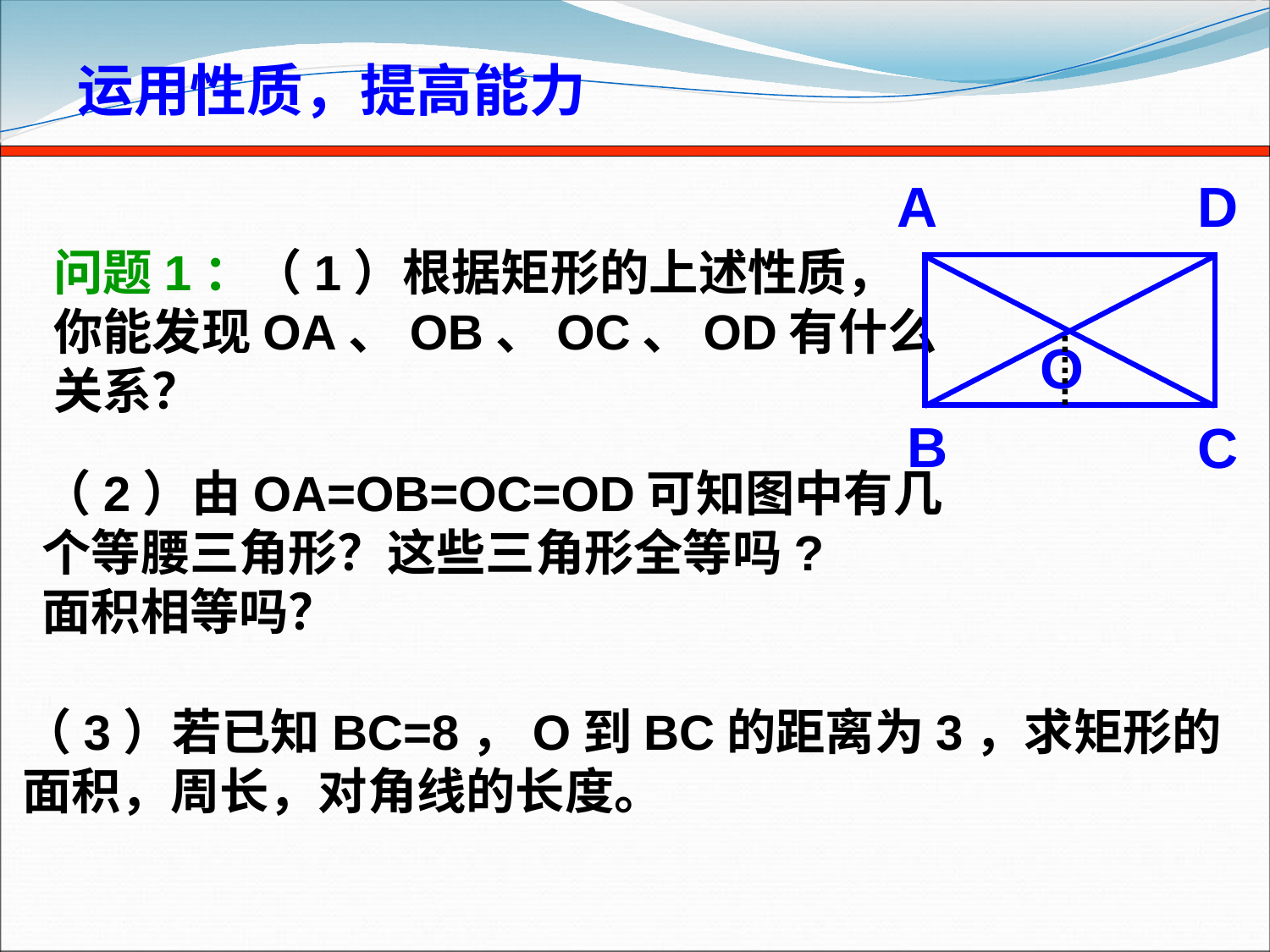

运用性质，提高能力

A
D

O
B
C
问题1：（1）根据矩形的上述性质，
你能发现OA、OB、OC、OD有什么
关系？

（2）由OA=OB=OC=OD可知图中有几
个等腰三角形？这些三角形全等吗?
面积相等吗？
（3）若已知BC=8，O到BC的距离为3，求矩形的
面积，周长，对角线的长度。